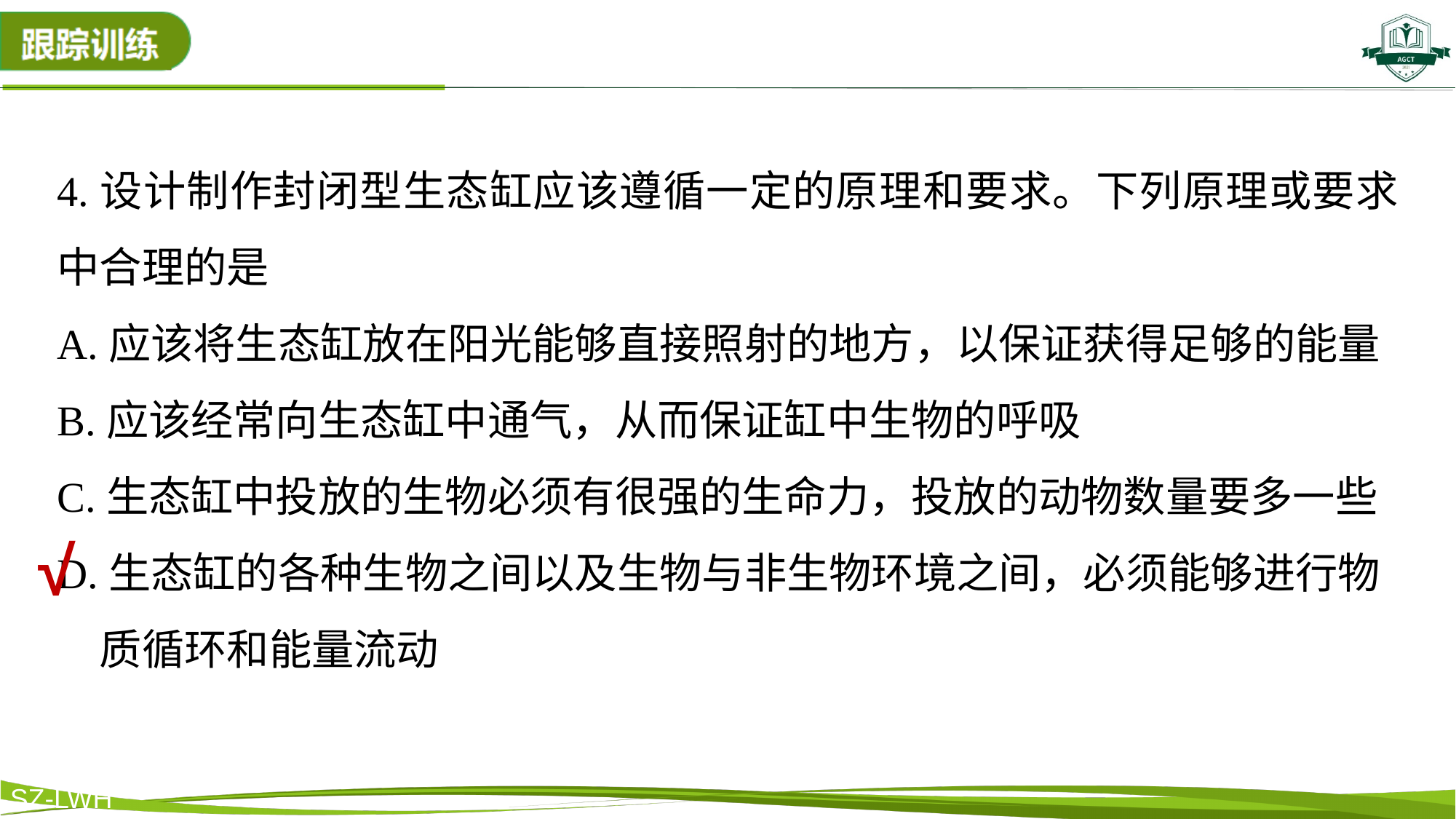

4.设计制作封闭型生态缸应该遵循一定的原理和要求。下列原理或要求中合理的是
A.应该将生态缸放在阳光能够直接照射的地方，以保证获得足够的能量
B.应该经常向生态缸中通气，从而保证缸中生物的呼吸
C.生态缸中投放的生物必须有很强的生命力，投放的动物数量要多一些
D.生态缸的各种生物之间以及生物与非生物环境之间，必须能够进行物
　质循环和能量流动
√